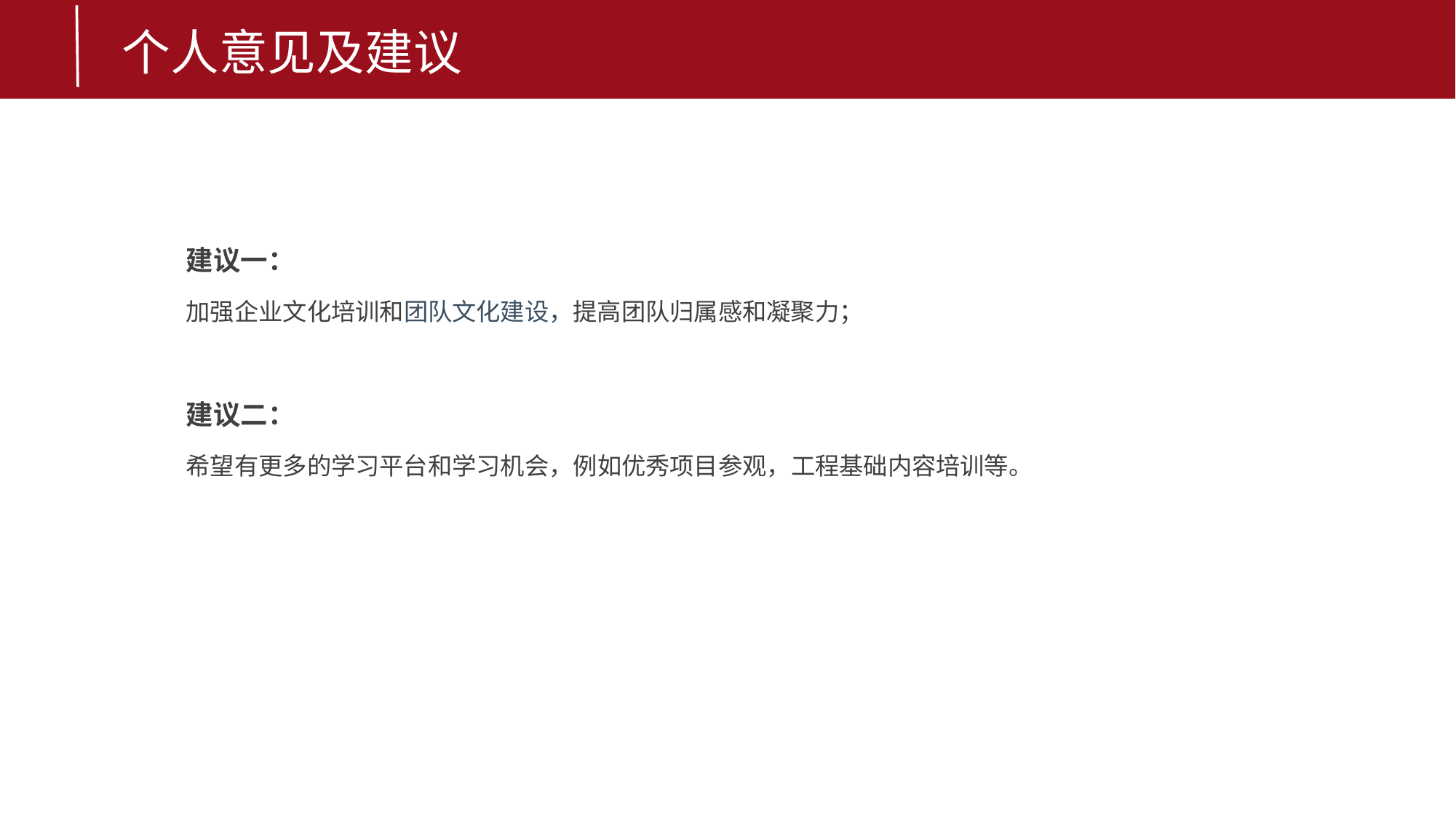

个人意见及建议
建议一：
加强企业文化培训和团队文化建设，提高团队归属感和凝聚力；

建议二：
希望有更多的学习平台和学习机会，例如优秀项目参观，工程基础内容培训等。